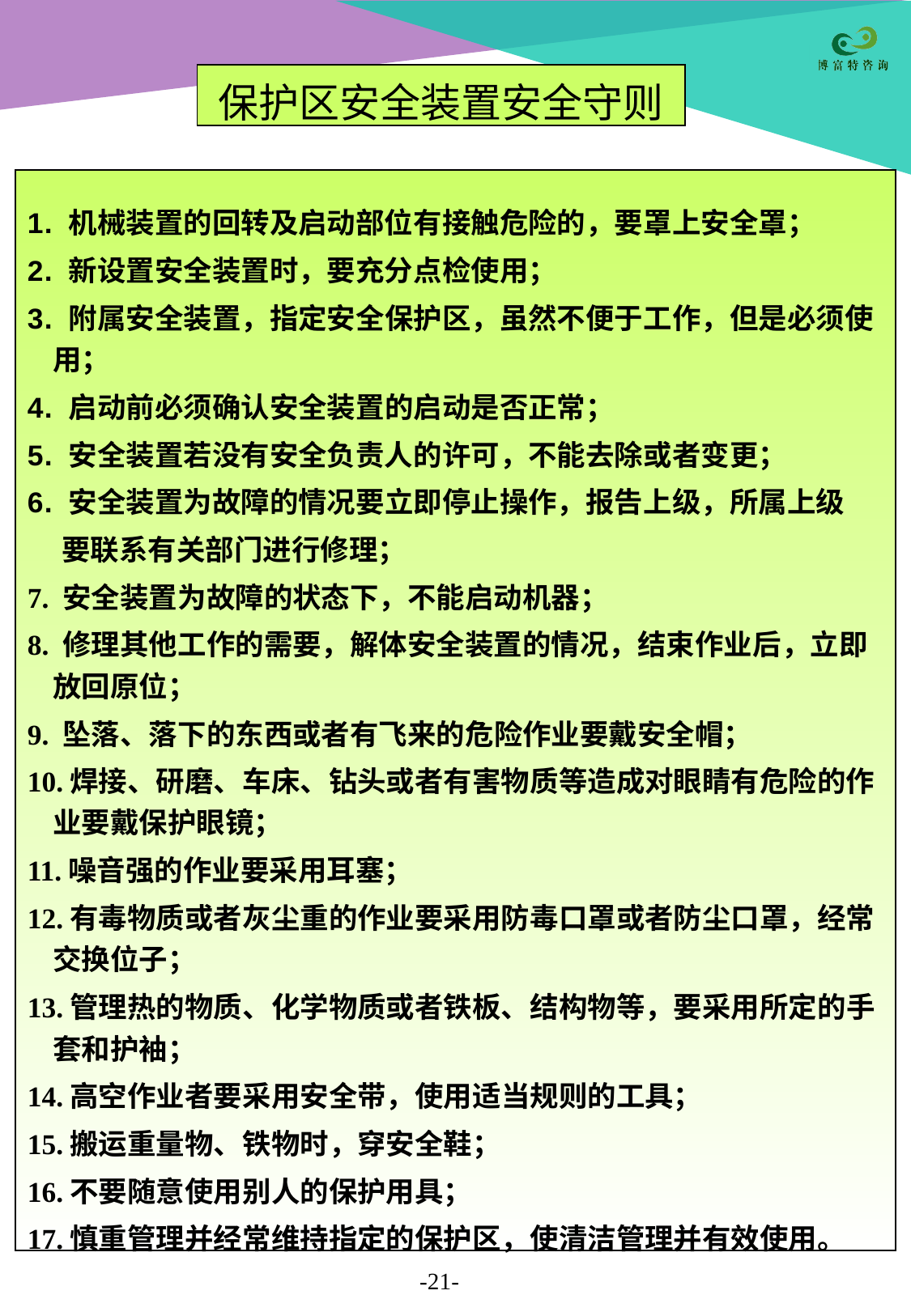

| 保护区安全装置安全守则 |
| --- |
| 机械装置的回转及启动部位有接触危险的，要罩上安全罩； 新设置安全装置时，要充分点检使用； 附属安全装置，指定安全保护区，虽然不便于工作，但是必须使用； 启动前必须确认安全装置的启动是否正常； 安全装置若没有安全负责人的许可，不能去除或者变更； 安全装置为故障的情况要立即停止操作，报告上级，所属上级 要联系有关部门进行修理； 7. 安全装置为故障的状态下，不能启动机器； 8. 修理其他工作的需要，解体安全装置的情况，结束作业后，立即放回原位； 9. 坠落、落下的东西或者有飞来的危险作业要戴安全帽； 10.焊接、研磨、车床、钻头或者有害物质等造成对眼睛有危险的作业要戴保护眼镜； 11.噪音强的作业要采用耳塞； 12.有毒物质或者灰尘重的作业要采用防毒口罩或者防尘口罩，经常交换位子； 13.管理热的物质、化学物质或者铁板、结构物等，要采用所定的手套和护袖； 14.高空作业者要采用安全带，使用适当规则的工具； 15.搬运重量物、铁物时，穿安全鞋； 16.不要随意使用别人的保护用具； 17.慎重管理并经常维持指定的保护区，使清洁管理并有效使用。 |
| --- |
-21-